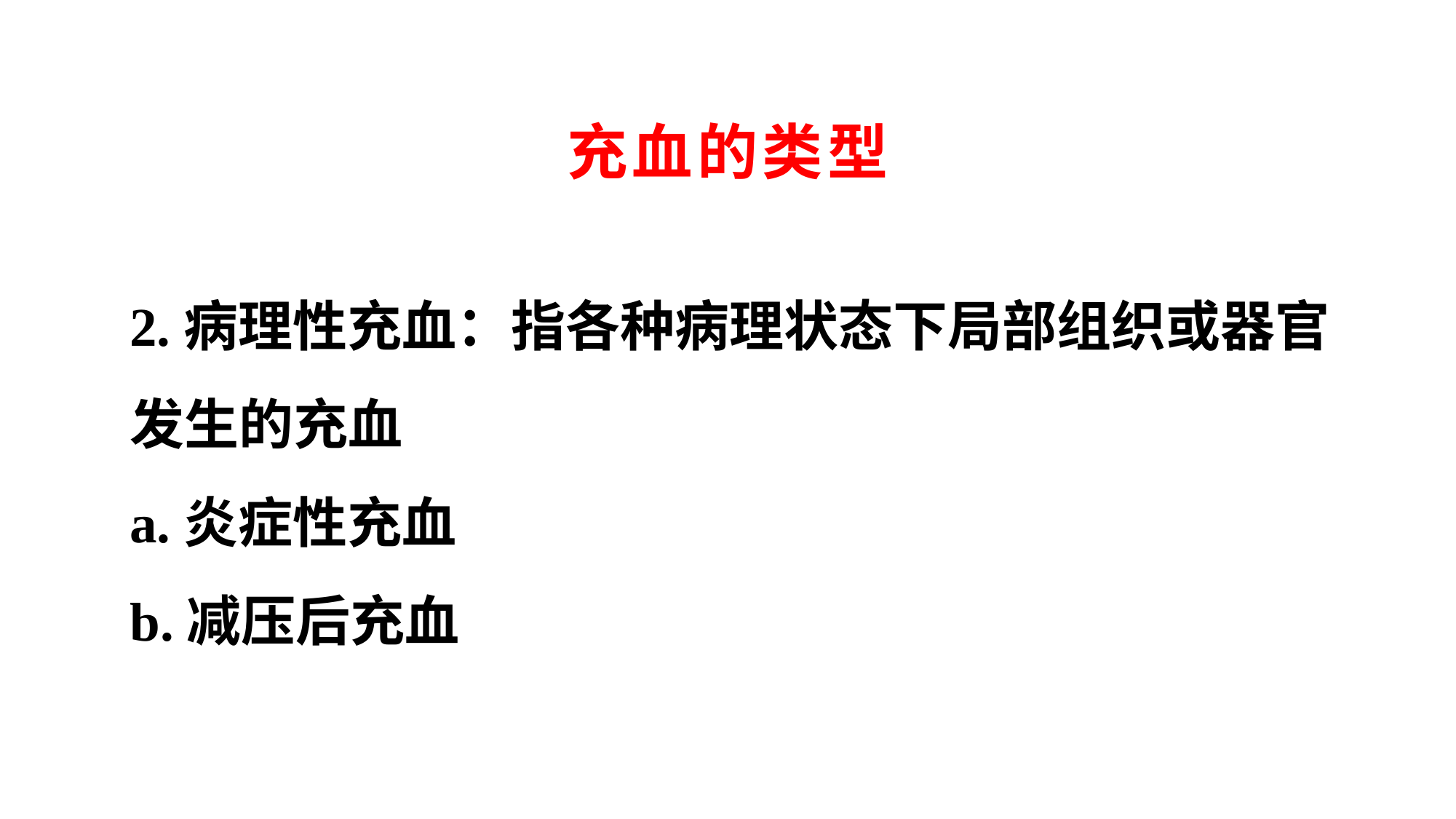

# 充血的类型
2.病理性充血：指各种病理状态下局部组织或器官
发生的充血
a.炎症性充血
b.减压后充血